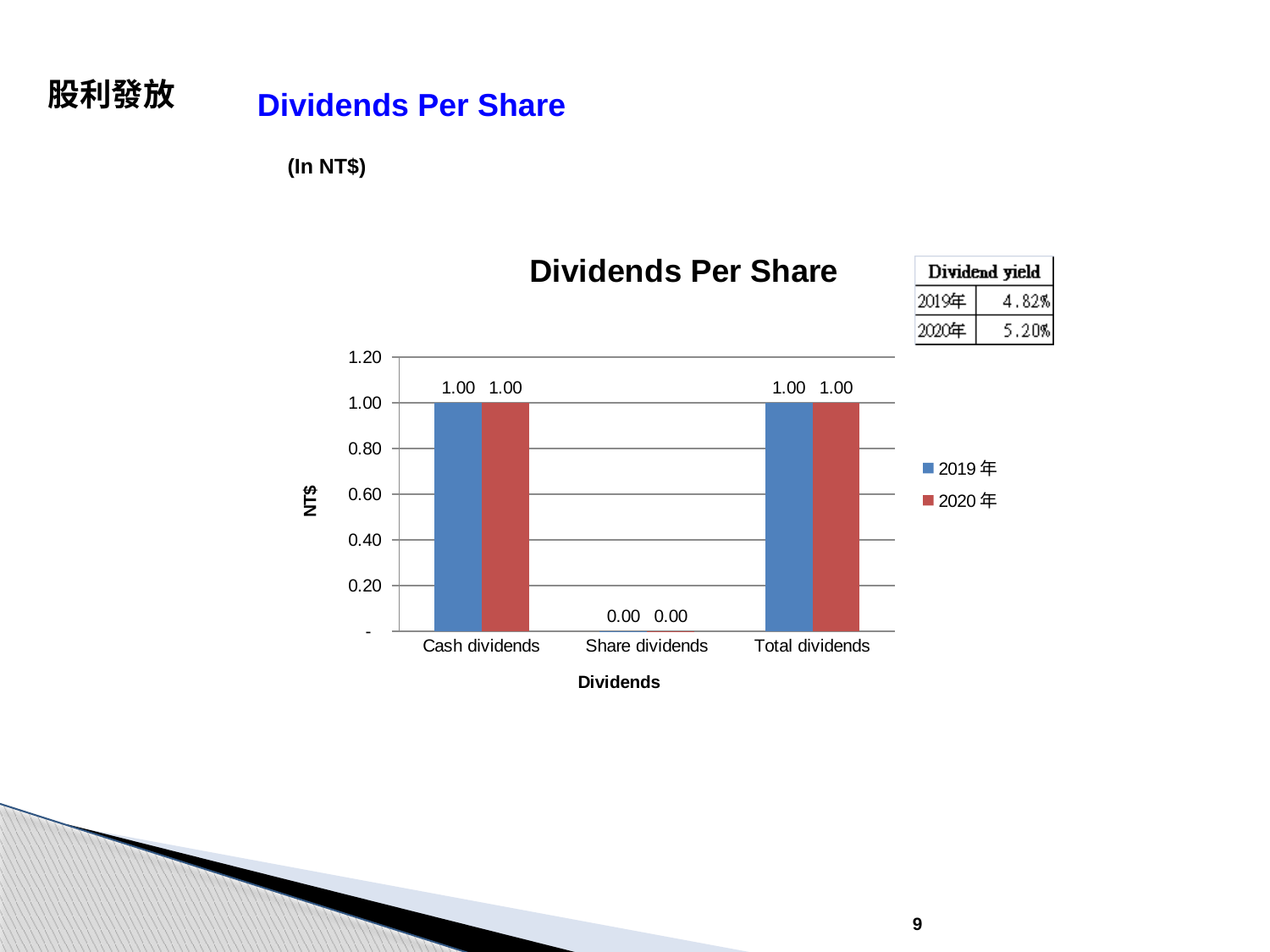

股利發放
Dividends Per Share
(In NT$)

### Chart: Dividends Per Share

| Category | 2019年 | 2020年 |
|---|---|---|
| Cash dividends | 1.0 | 1.0 |
| Share dividends | 0.0010000000000000022 | 0.0010000000000000022 |
| Total dividends | 1.0 | 1.0 |
9